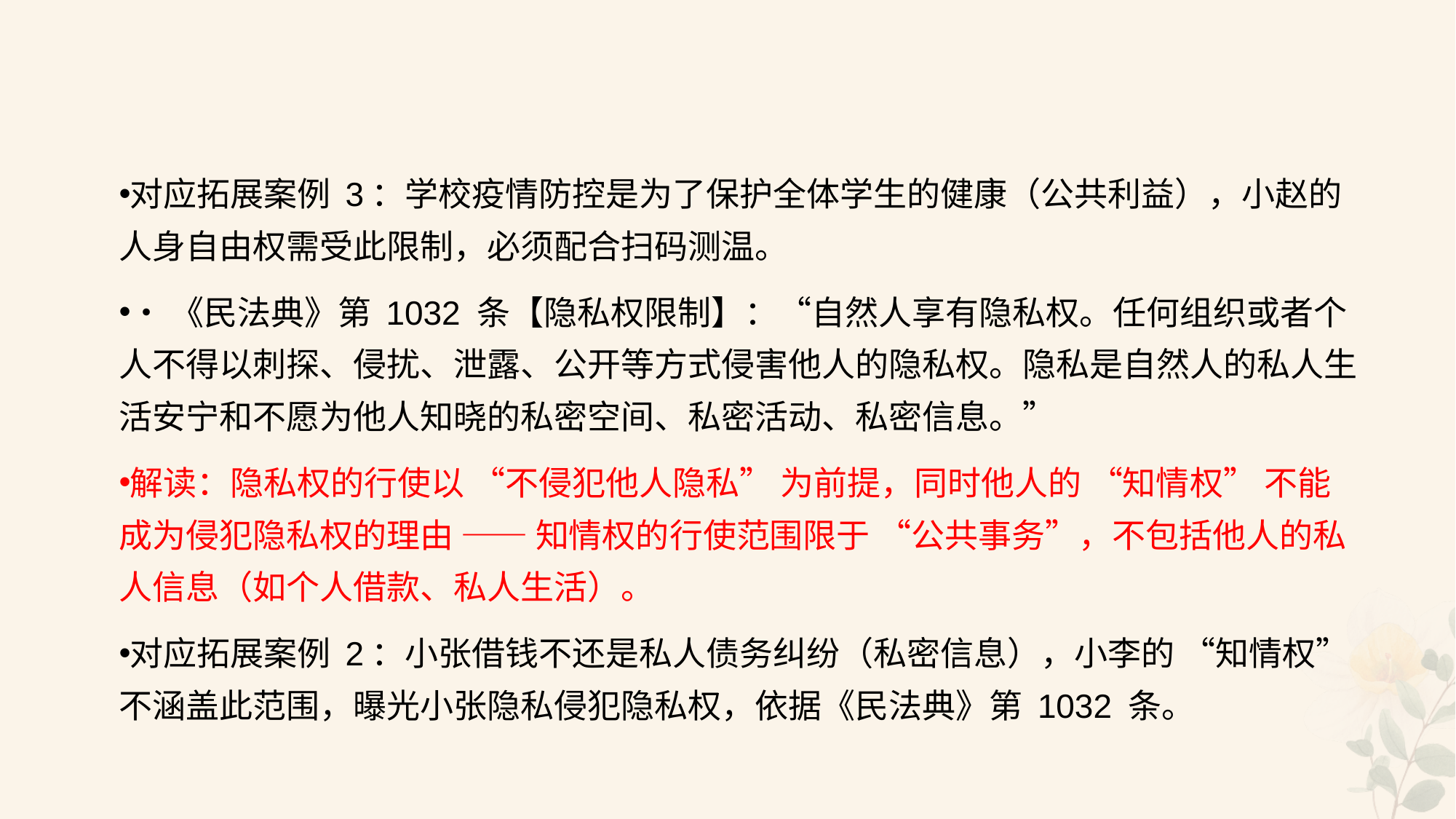

#
对应拓展案例 3：学校疫情防控是为了保护全体学生的健康（公共利益），小赵的人身自由权需受此限制，必须配合扫码测温。
•《民法典》第 1032 条【隐私权限制】：“自然人享有隐私权。任何组织或者个人不得以刺探、侵扰、泄露、公开等方式侵害他人的隐私权。隐私是自然人的私人生活安宁和不愿为他人知晓的私密空间、私密活动、私密信息。”
解读：隐私权的行使以 “不侵犯他人隐私” 为前提，同时他人的 “知情权” 不能成为侵犯隐私权的理由 —— 知情权的行使范围限于 “公共事务”，不包括他人的私人信息（如个人借款、私人生活）。
对应拓展案例 2：小张借钱不还是私人债务纠纷（私密信息），小李的 “知情权” 不涵盖此范围，曝光小张隐私侵犯隐私权，依据《民法典》第 1032 条。